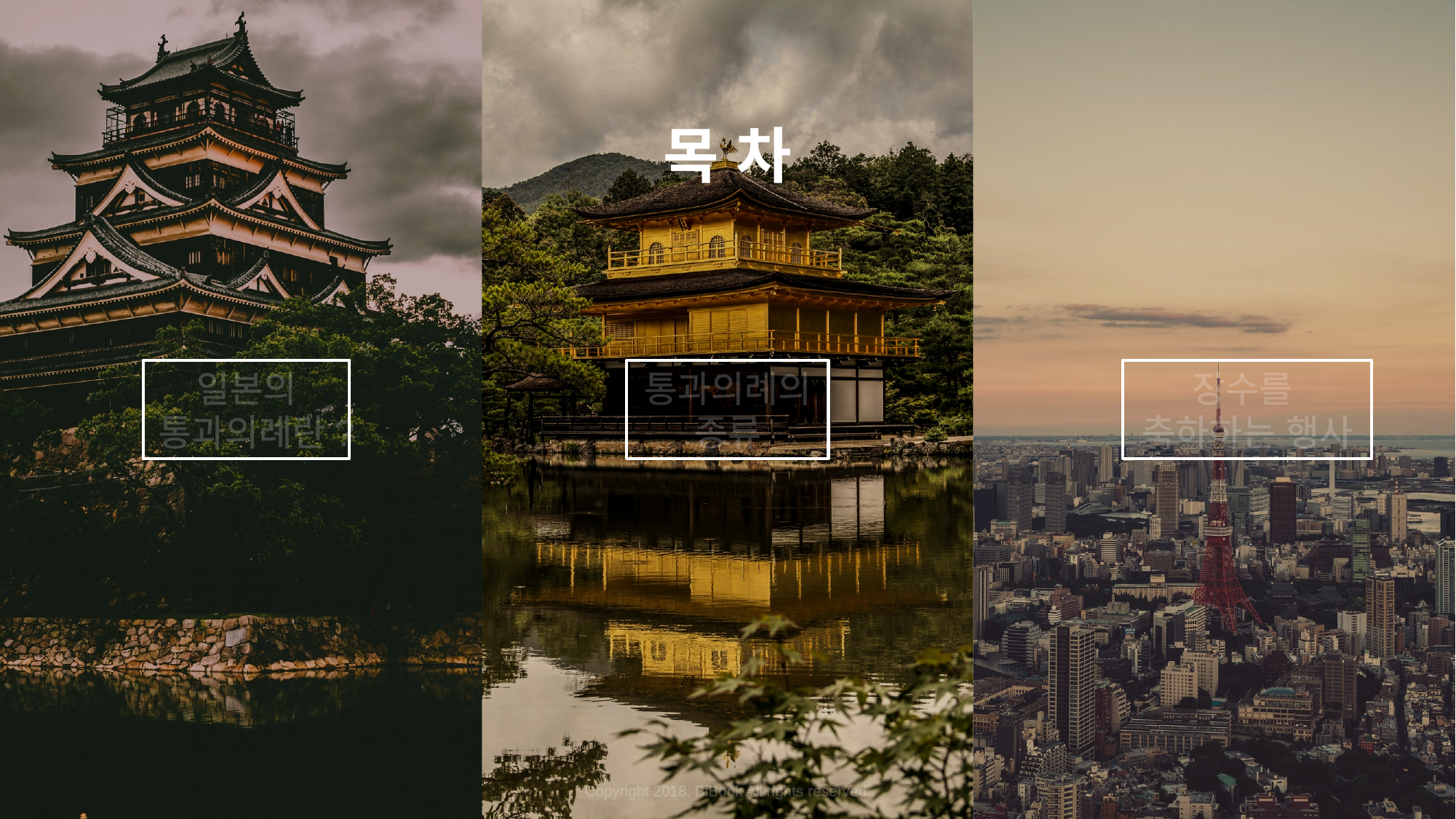

목 차
일본의
통과의례란?
통과의례의
종류
장수를
축하하는 행사